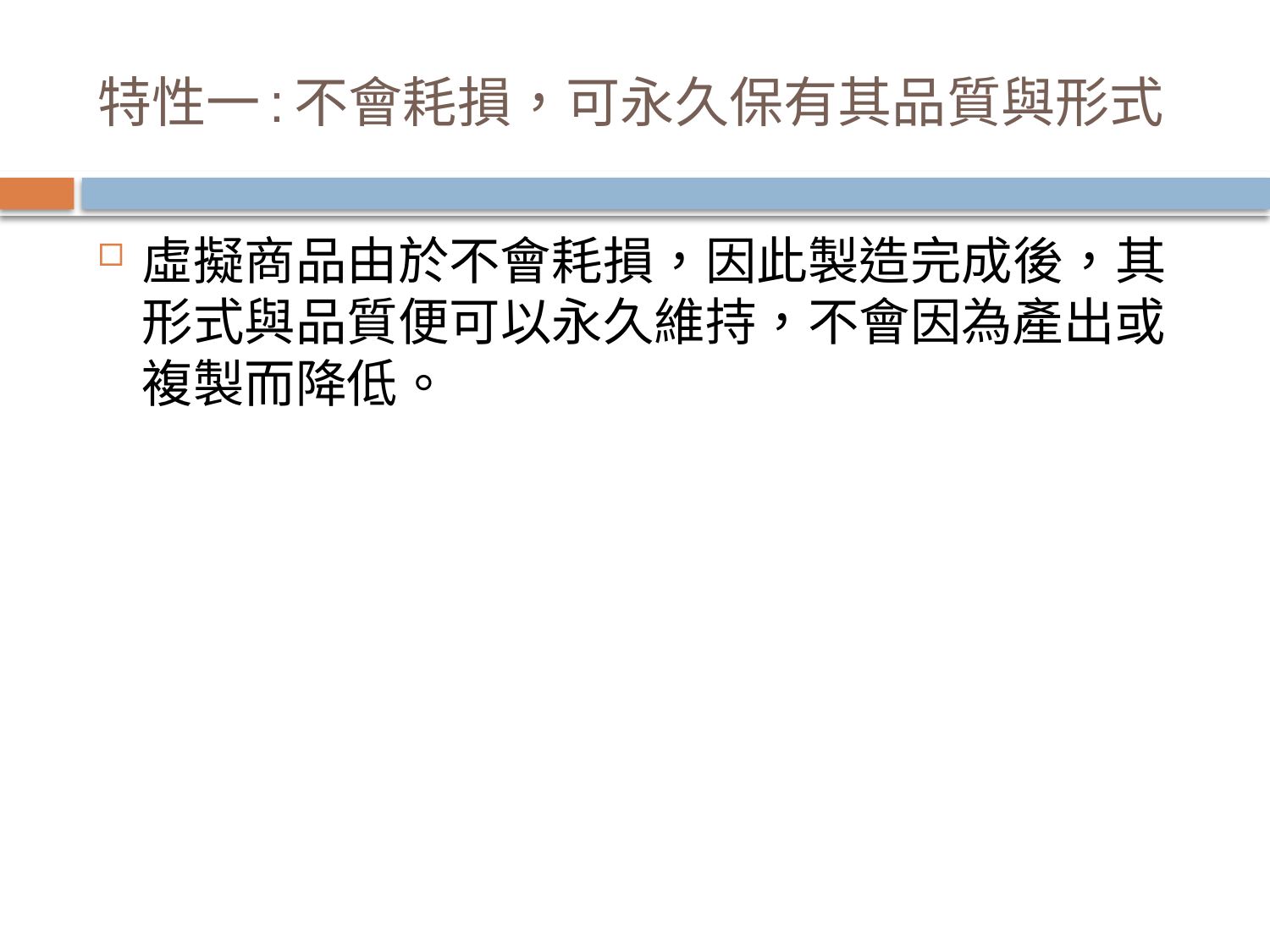

# 特性一:不會耗損，可永久保有其品質與形式
虛擬商品由於不會耗損，因此製造完成後，其形式與品質便可以永久維持，不會因為產出或複製而降低。